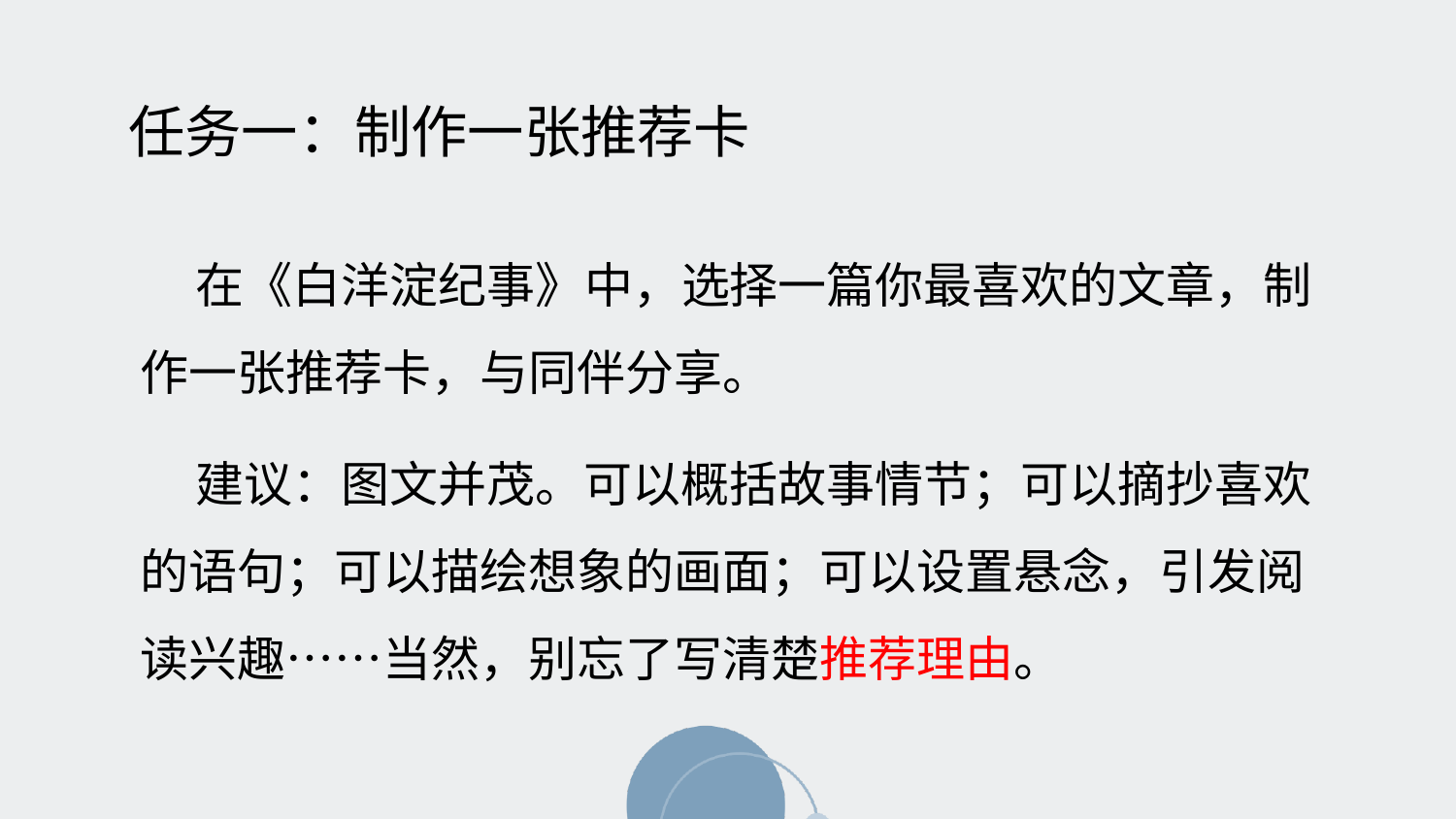

任务一：制作一张推荐卡
    在《白洋淀纪事》中，选择一篇你最喜欢的文章，制作一张推荐卡，与同伴分享。
    建议：图文并茂。可以概括故事情节；可以摘抄喜欢的语句；可以描绘想象的画面；可以设置悬念，引发阅读兴趣……当然，别忘了写清楚推荐理由。